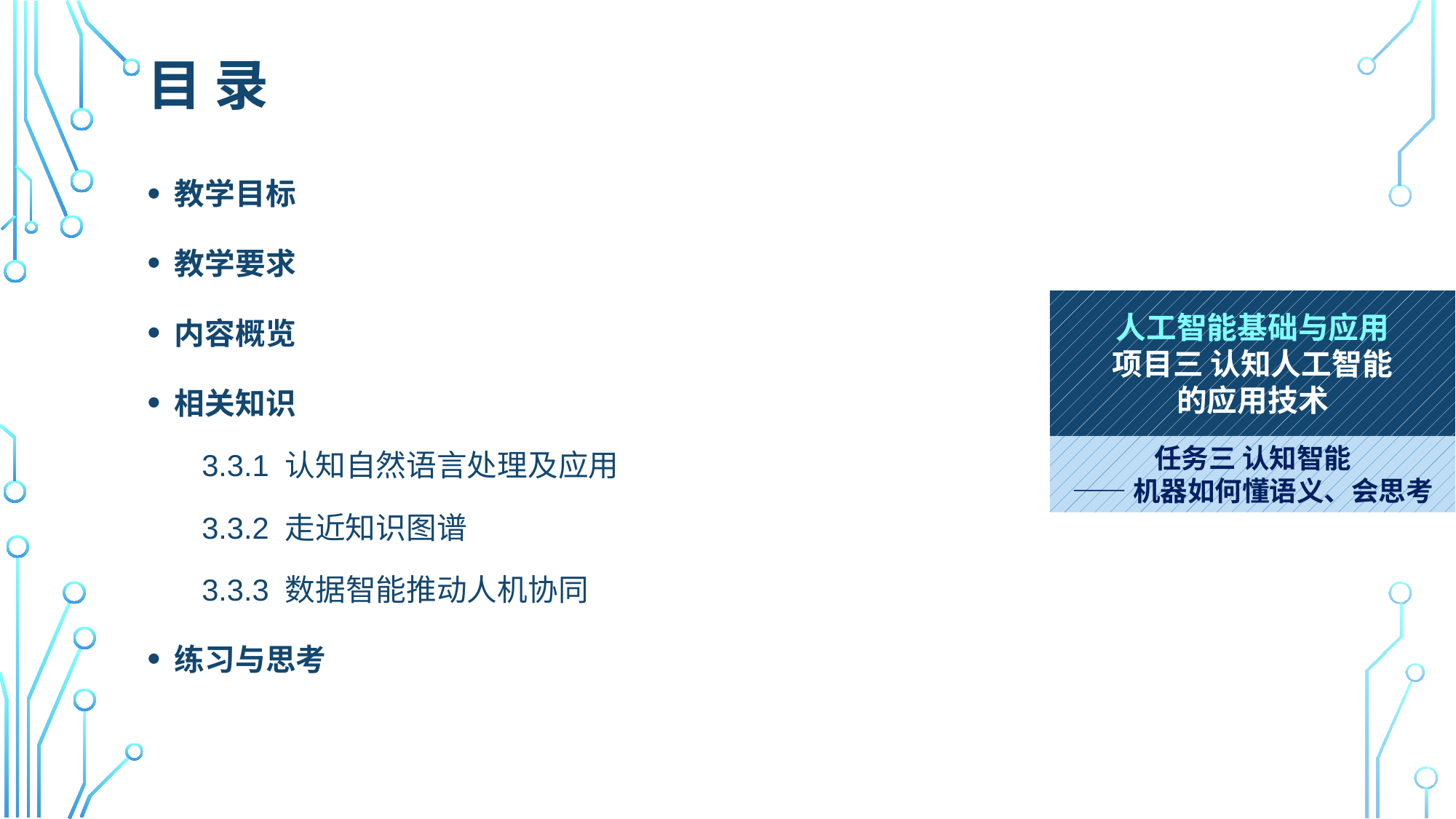

# 目 录
教学目标
教学要求
内容概览
相关知识
3.3.1 认知自然语言处理及应用
3.3.2 走近知识图谱
3.3.3 数据智能推动人机协同
练习与思考
人工智能基础与应用
项目三 认知人工智能
的应用技术
任务三 认知智能
——机器如何懂语义、会思考